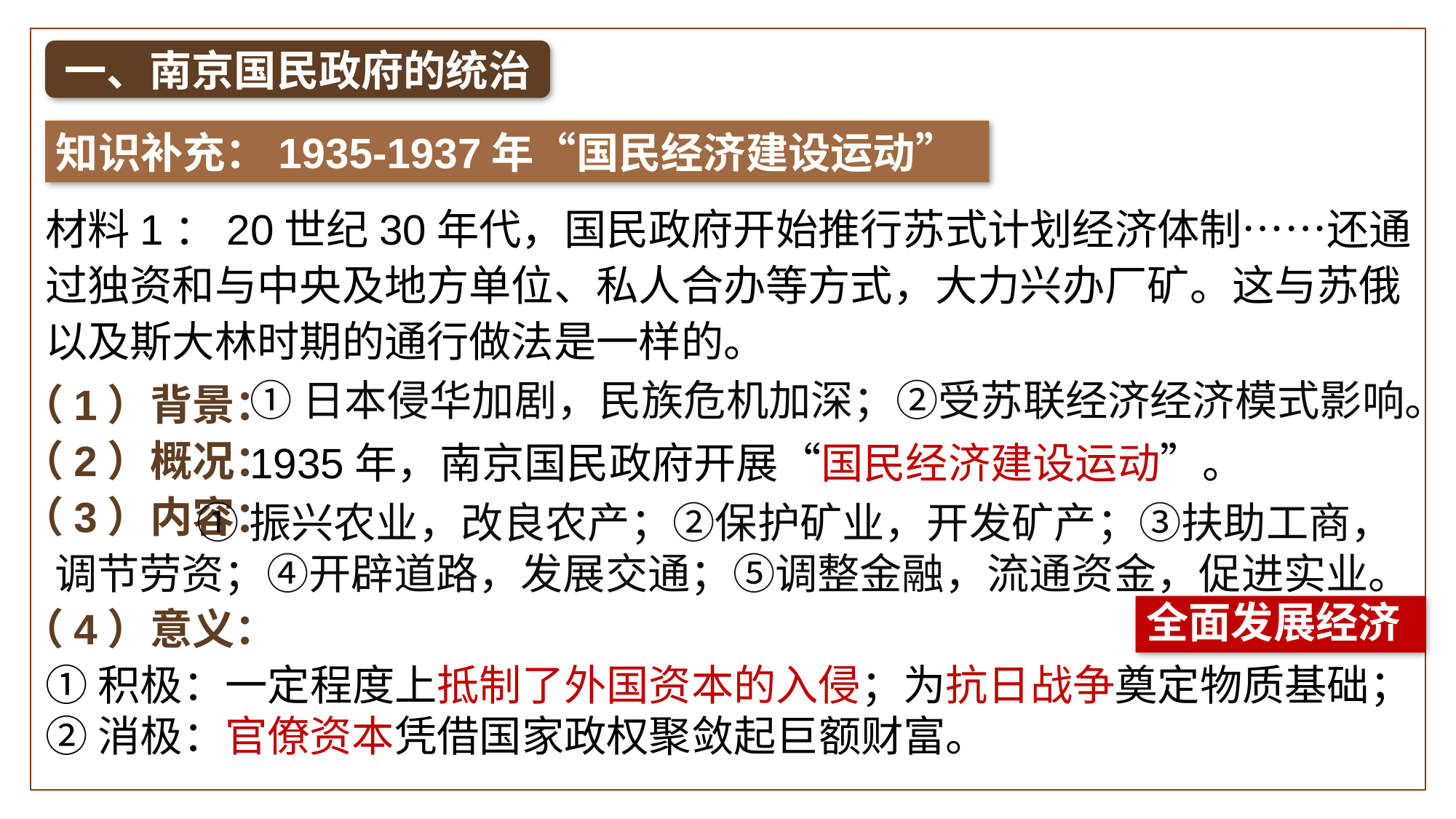

一、南京国民政府的统治
知识补充：1935-1937年“国民经济建设运动”
材料1：20世纪30年代，国民政府开始推行苏式计划经济体制……还通过独资和与中央及地方单位、私人合办等方式，大力兴办厂矿。这与苏俄以及斯大林时期的通行做法是一样的。
（1）背景：
（2）概况：
（3）内容：

（4）意义：
①日本侵华加剧，民族危机加深；②受苏联经济经济模式影响。
1935年，南京国民政府开展“国民经济建设运动”。
               ①振兴农业，改良农产；②保护矿业，开发矿产；③扶助工商，调节劳资；④开辟道路，发展交通；⑤调整金融，流通资金，促进实业。
全面发展经济
①积极：一定程度上抵制了外国资本的入侵；为抗日战争奠定物质基础；
②消极：官僚资本凭借国家政权聚敛起巨额财富。